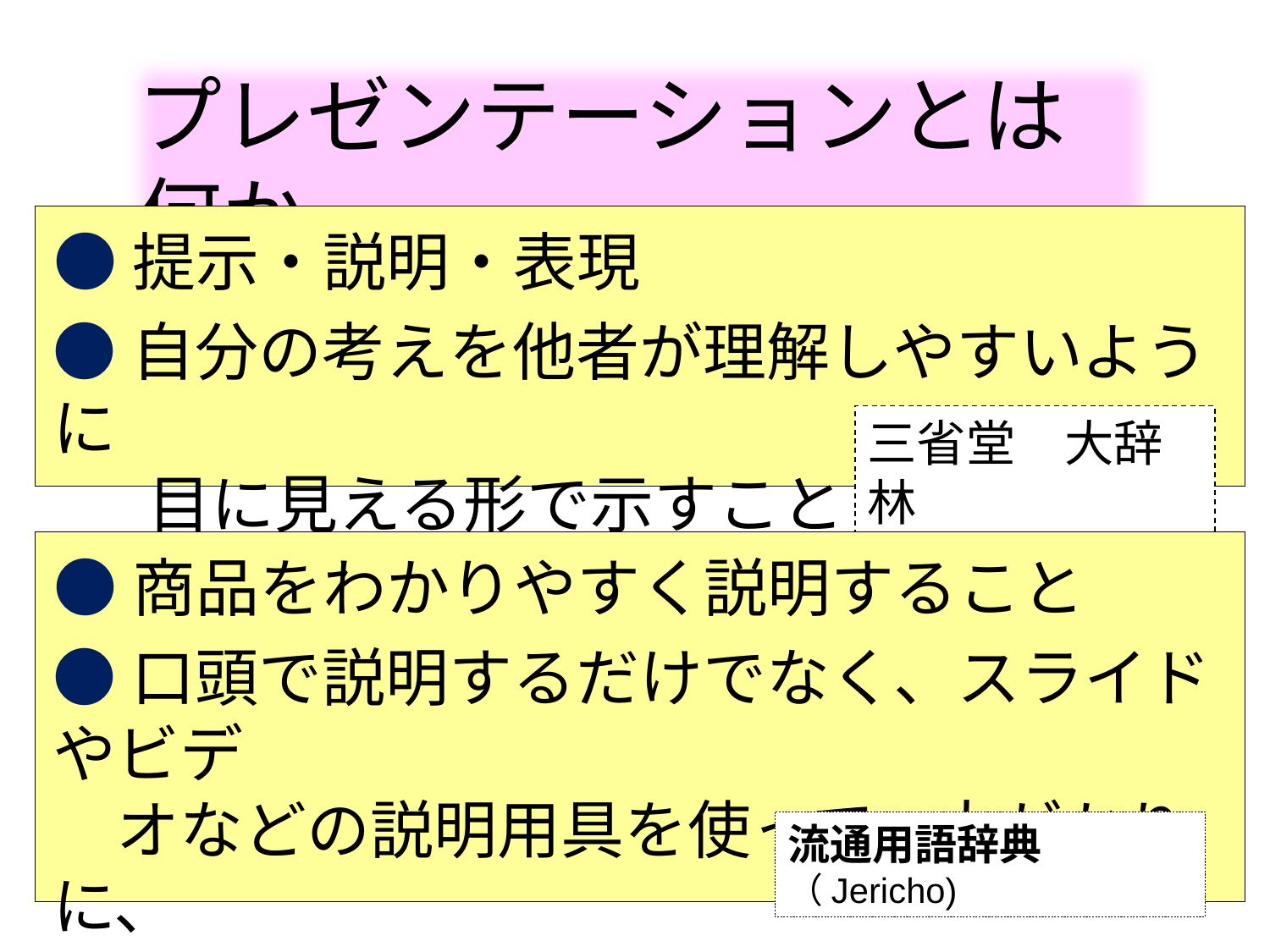

プレゼンテーションとは何か

●提示・説明・表現
●自分の考えを他者が理解しやすいように
　　目に見える形で示すこと
三省堂　大辞林

●商品をわかりやすく説明すること
●口頭で説明するだけでなく、スライドやビデ
　オなどの説明用具を使って、大がかりに、
　実施することもある。
流通用語辞典（Jericho)